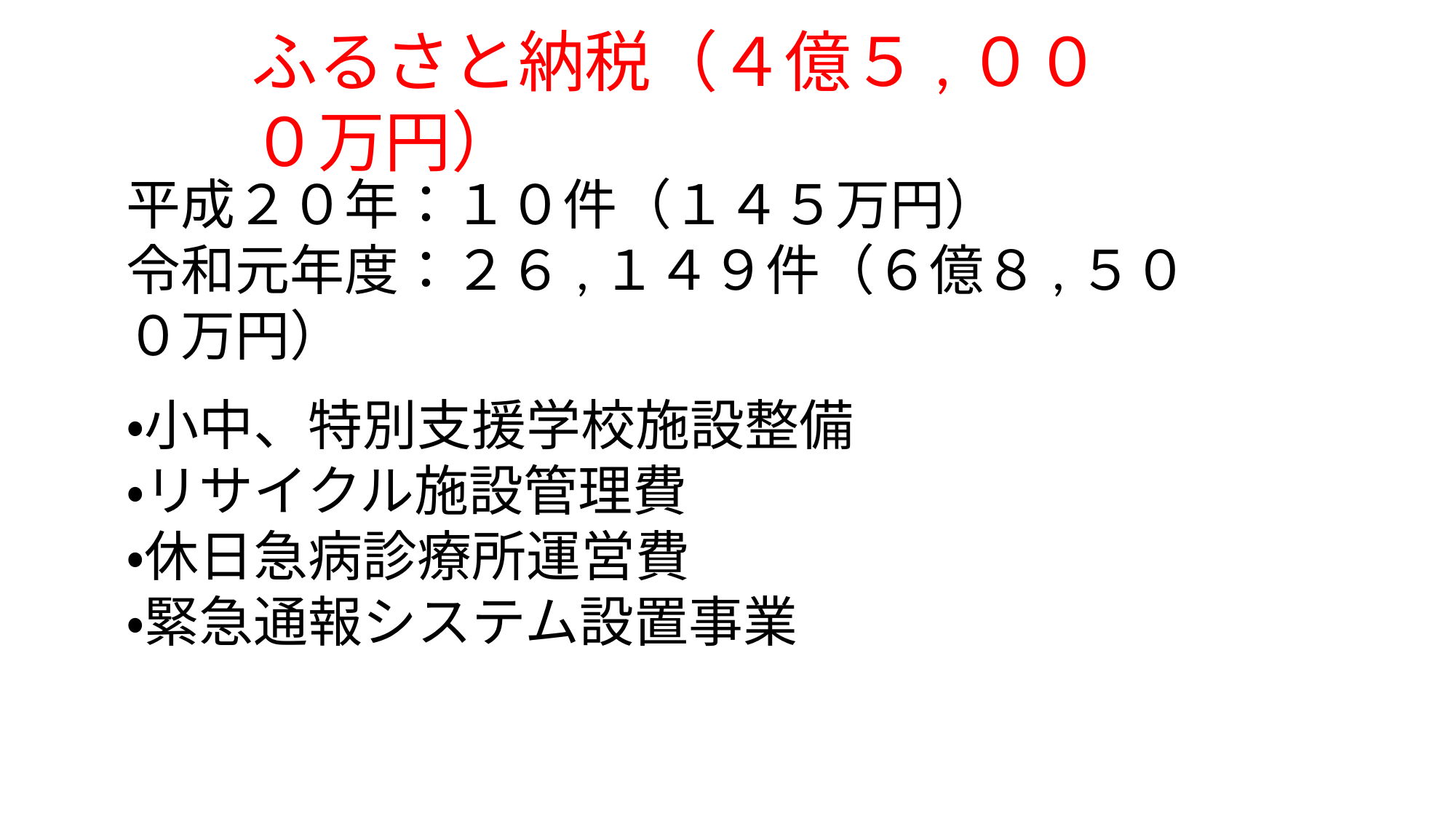

ふるさと納税（４億５,０００万円）
平成２０年：１０件（１４５万円）
令和元年度：２６,１４９件（６億８,５００万円）
・小中、特別支援学校施設整備
・リサイクル施設管理費
・休日急病診療所運営費
・緊急通報システム設置事業